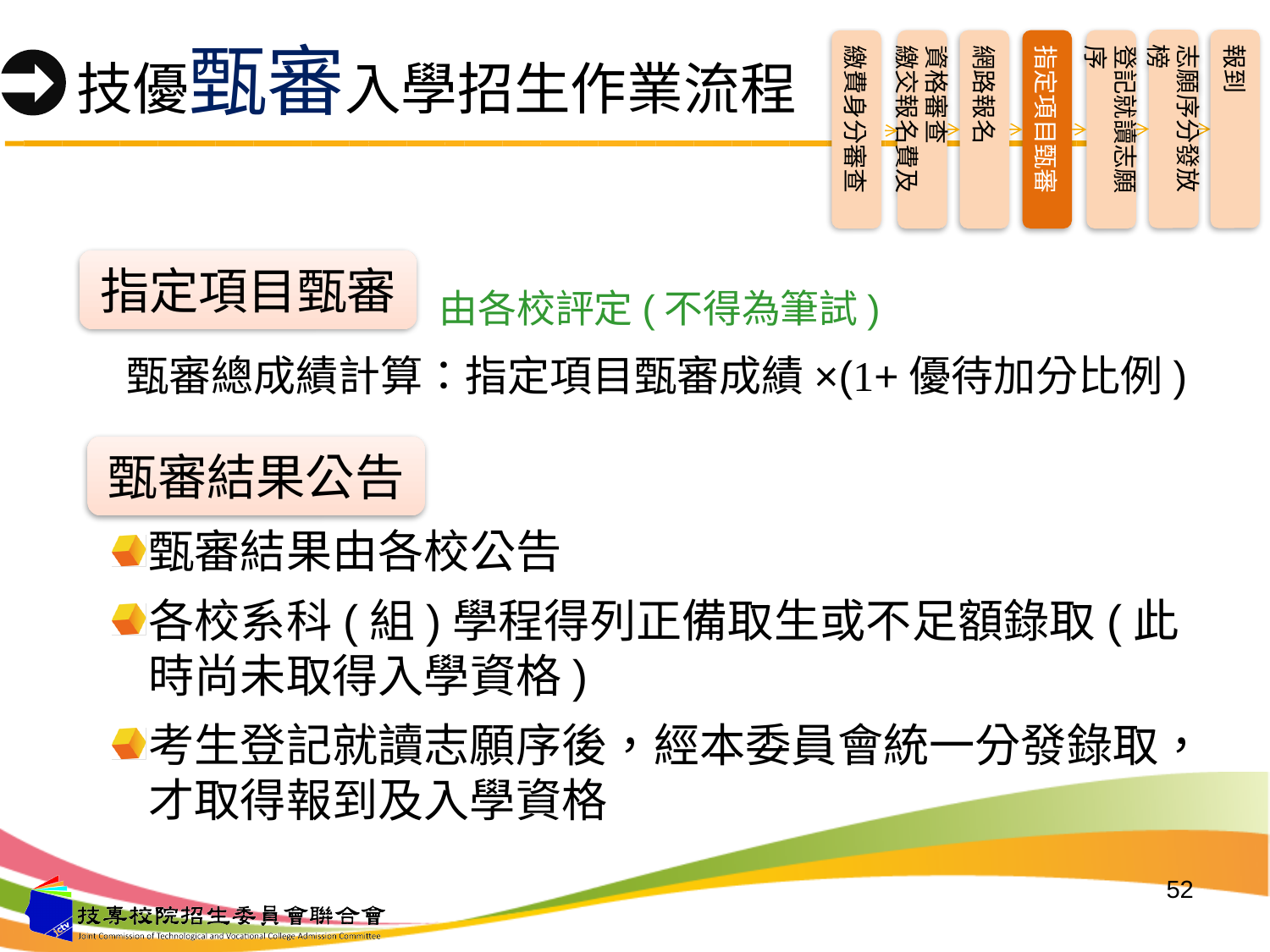

志願序分發放榜
報到
資格審查
繳交報名費及
網路報名
指定項目甄審
登記就讀志願序
繳費身分審查
# 技優甄審入學招生作業流程

指定項目甄審
由各校評定(不得為筆試)
甄審總成績計算：指定項目甄審成績×(1+優待加分比例)
甄審結果公告
甄審結果由各校公告
各校系科(組)學程得列正備取生或不足額錄取(此時尚未取得入學資格)
考生登記就讀志願序後，經本委員會統一分發錄取，才取得報到及入學資格
52